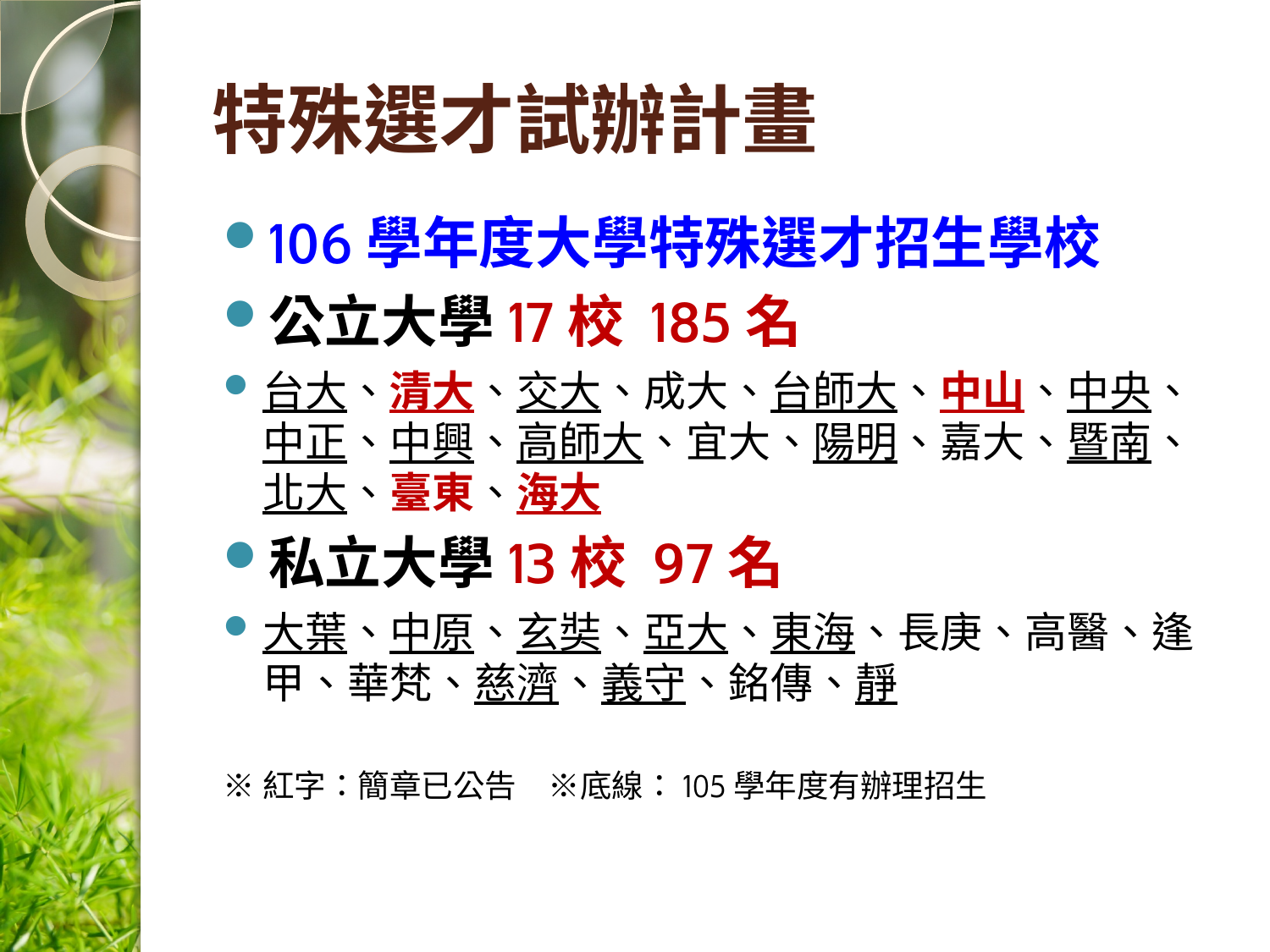

# 特殊選才試辦計畫
106學年度大學特殊選才招生學校
公立大學17校 185名
台大、清大、交大、成大、台師大、中山、中央、中正、中興、高師大、宜大、陽明、嘉大、暨南、北大、臺東、海大
私立大學13校 97名
大葉、中原、玄奘、亞大、東海、長庚、高醫、逢甲、華梵、慈濟、義守、銘傳、靜

※紅字：簡章已公告　※底線：105學年度有辦理招生